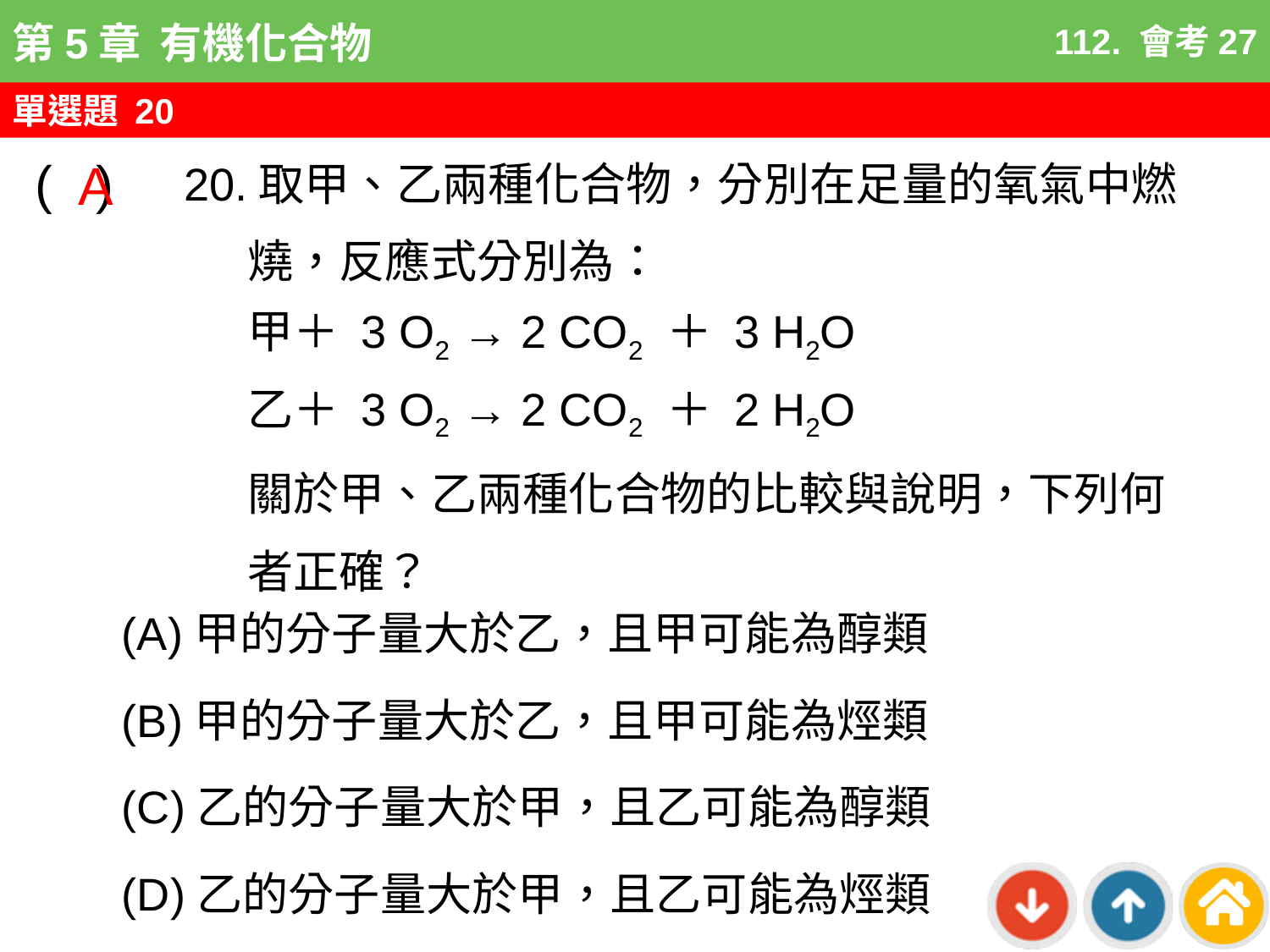

112. 會考27
單選題 20
A
20.取甲、乙兩種化合物，分別在足量的氧氣中燃燒，反應式分別為：
甲＋ 3 O2 → 2 CO2 ＋ 3 H2O
乙＋ 3 O2 → 2 CO2 ＋ 2 H2O
關於甲、乙兩種化合物的比較與說明，下列何者正確？
(   )
(A)甲的分子量大於乙，且甲可能為醇類
(B)甲的分子量大於乙，且甲可能為烴類
(C)乙的分子量大於甲，且乙可能為醇類
(D)乙的分子量大於甲，且乙可能為烴類